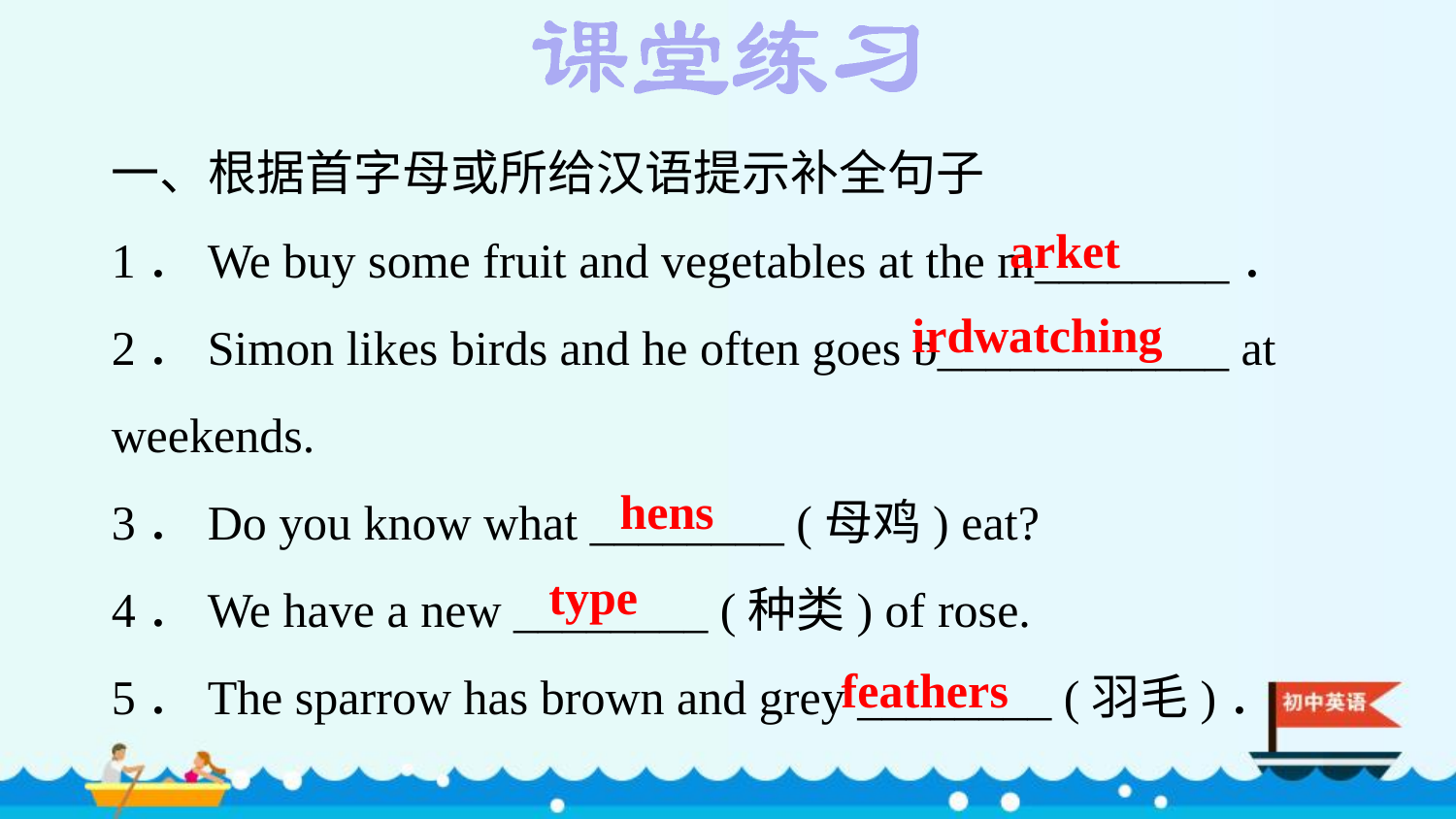

一、根据首字母或所给汉语提示补全句子
1．We buy some fruit and vegetables at the m________．
2．Simon likes birds and he often goes b____________ at weekends.
3．Do you know what ________ (母鸡) eat?
4．We have a new ________ (种类) of rose.
5．The sparrow has brown and grey ________ (羽毛)．
arket
irdwatching
hens
type
feathers